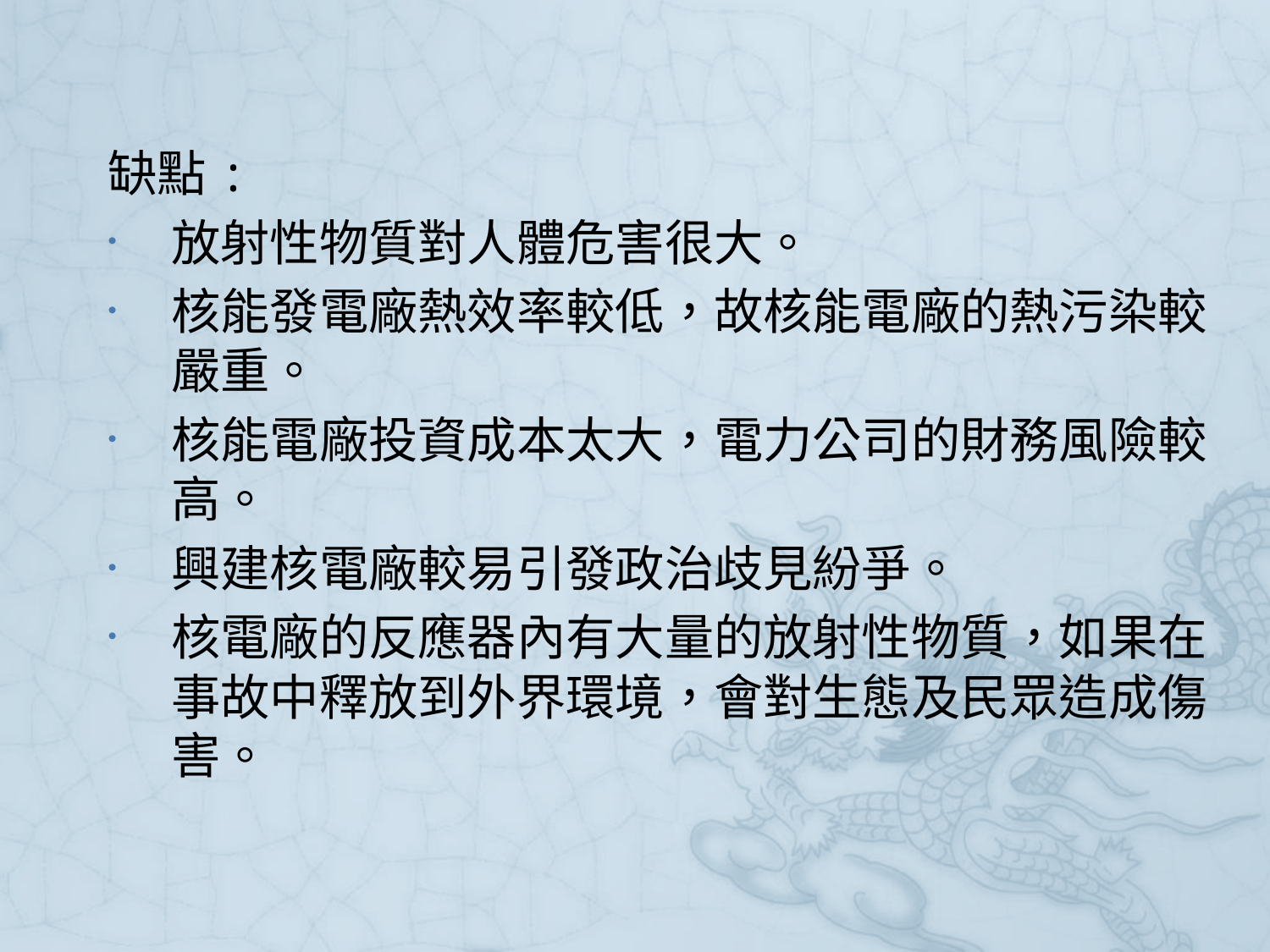

缺點:
放射性物質對人體危害很大。
核能發電廠熱效率較低，故核能電廠的熱污染較嚴重。
核能電廠投資成本太大，電力公司的財務風險較高。
興建核電廠較易引發政治歧見紛爭。
核電廠的反應器內有大量的放射性物質，如果在事故中釋放到外界環境，會對生態及民眾造成傷害。